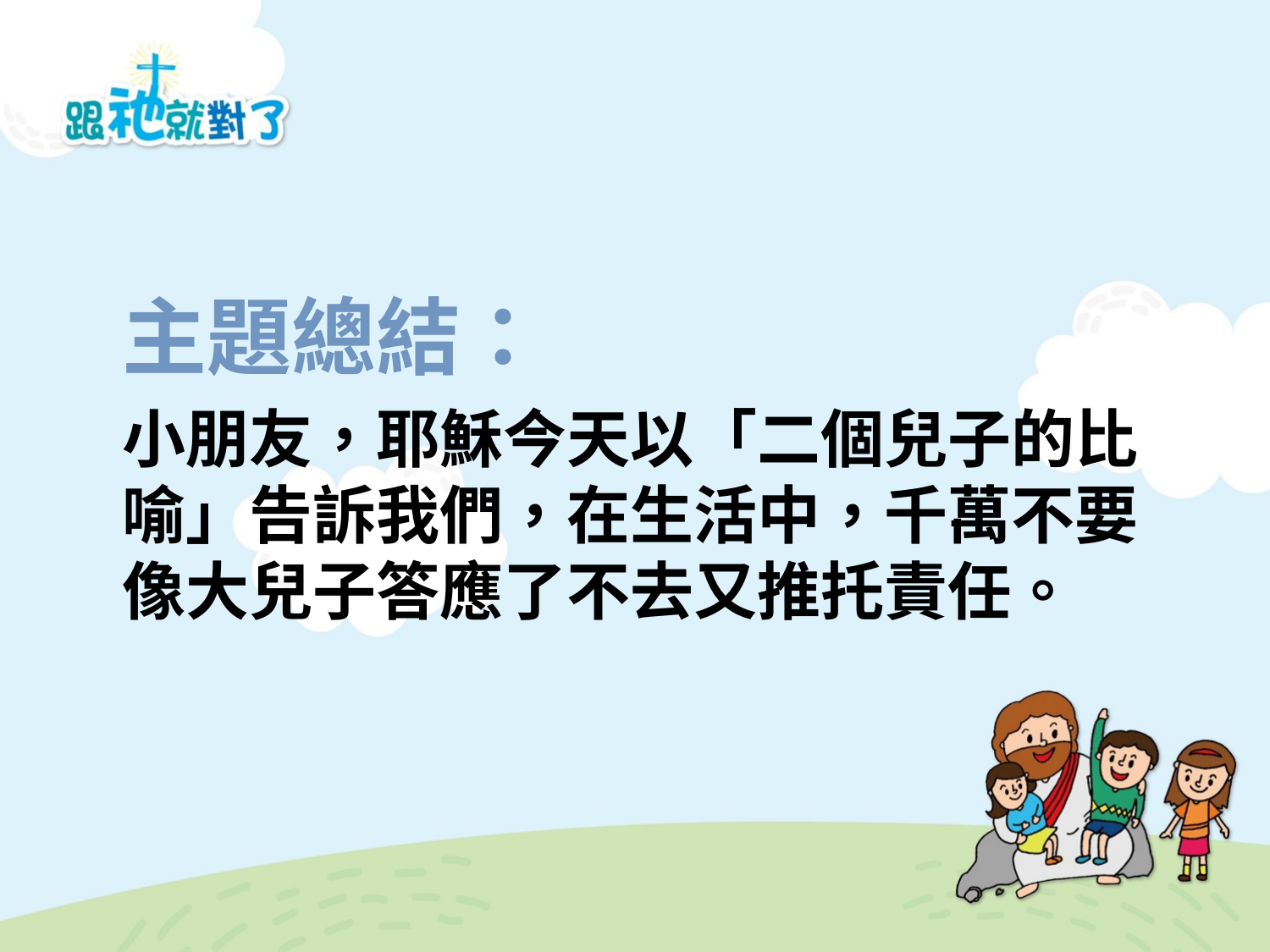

主題總結：
小朋友，耶穌今天以「二個兒子的比喻」告訴我們，在生活中，千萬不要像大兒子答應了不去又推托責任。